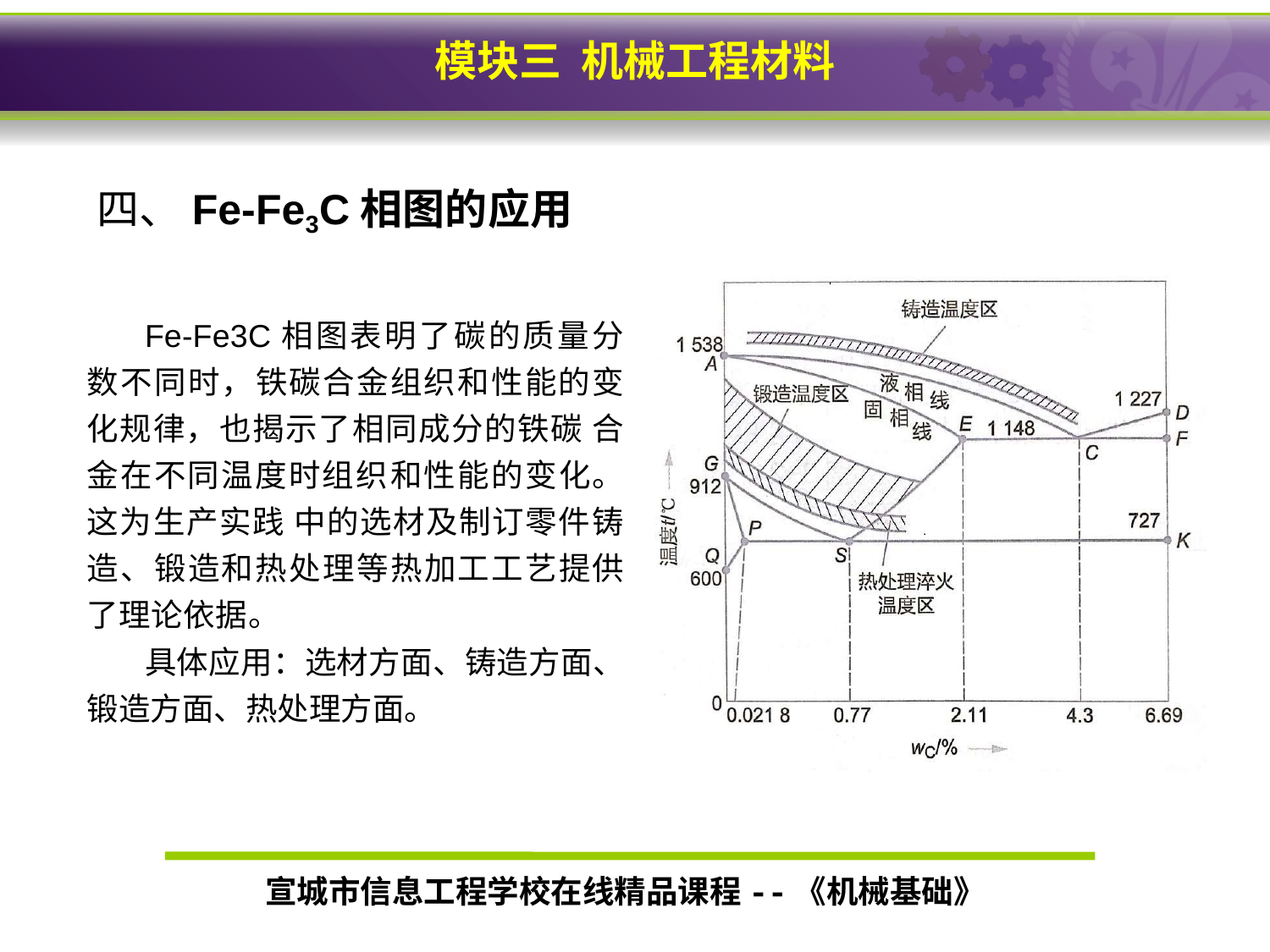

四、Fe-Fe3C相图的应用

Fe-Fe3C相图表明了碳的质量分数不同时，铁碳合金组织和性能的变化规律，也揭示了相同成分的铁碳 合金在不同温度时组织和性能的变化。这为生产实践 中的选材及制订零件铸造、锻造和热处理等热加工工艺提供了理论依据。
具体应用：选材方面、铸造方面、锻造方面、热处理方面。